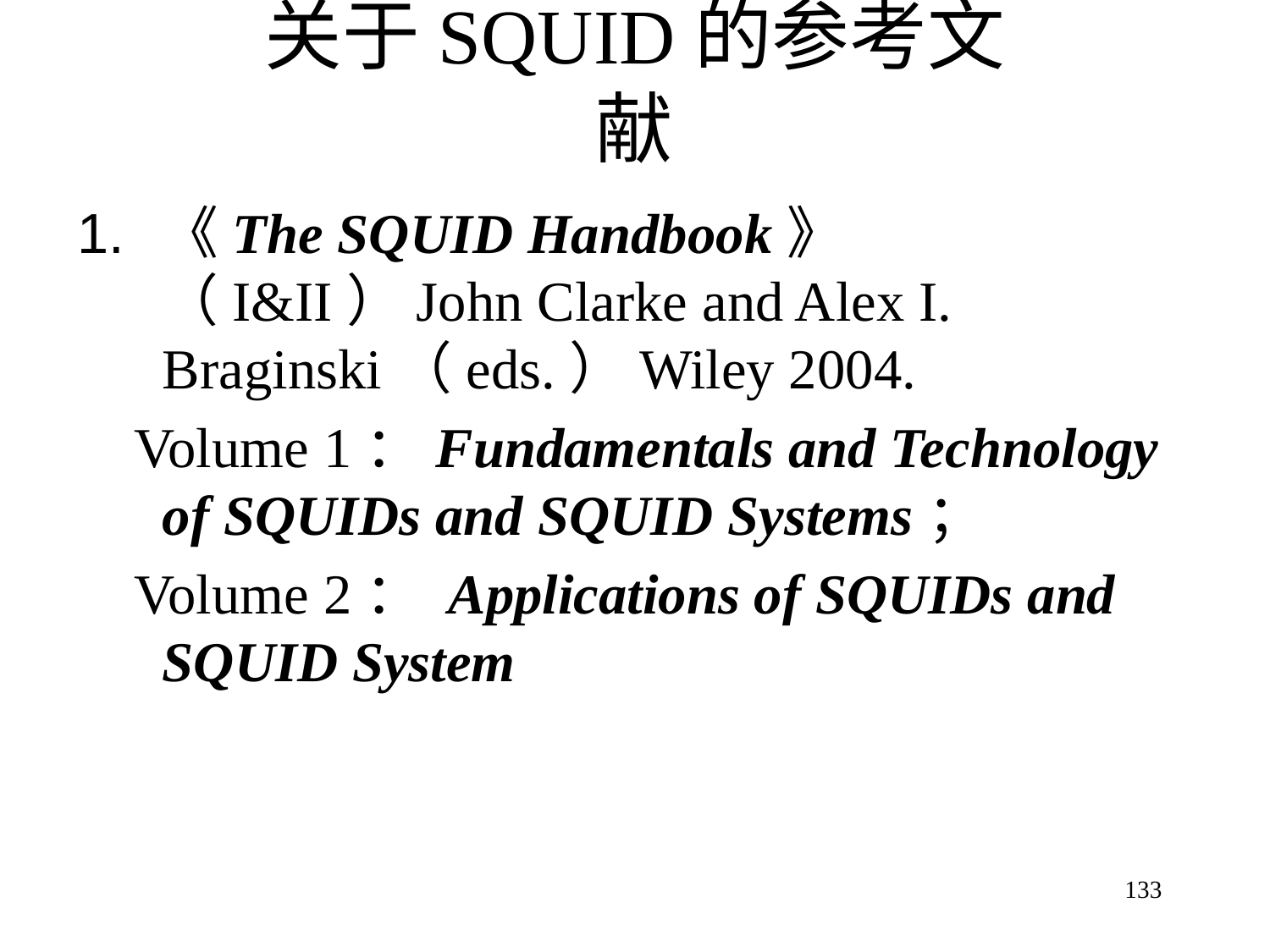

# 关于SQUID的参考文献
《The SQUID Handbook》（I&II）John Clarke and Alex I. Braginski（eds.）Wiley 2004.
    Volume 1：Fundamentals and Technology of SQUIDs and SQUID Systems；
    Volume 2： Applications of SQUIDs and SQUID System
133